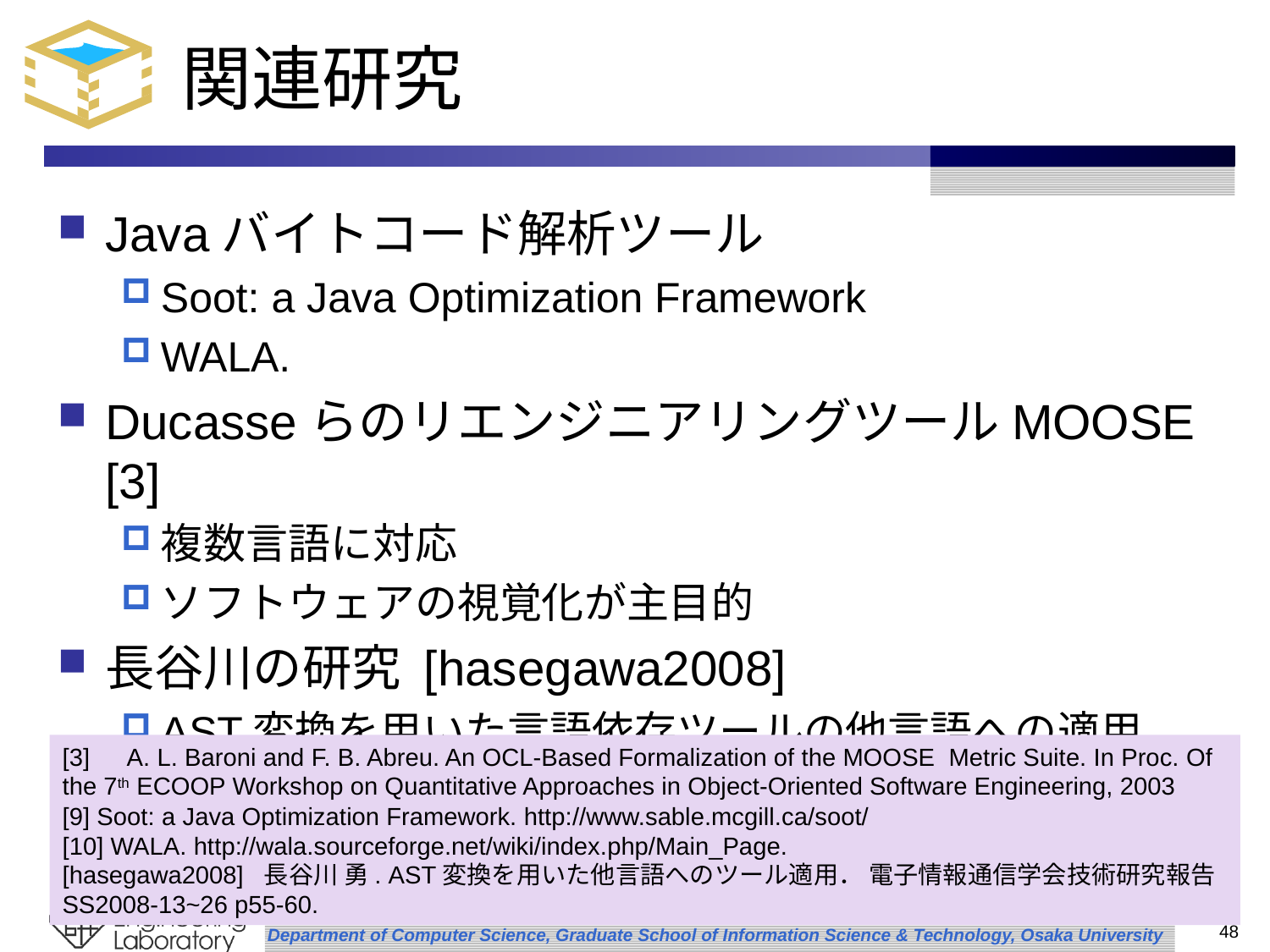

# 関連研究
Javaバイトコード解析ツール
Soot: a Java Optimization Framework
WALA.
DucasseらのリエンジニアリングツールMOOSE [3]
複数言語に対応
ソフトウェアの視覚化が主目的
長谷川の研究 [hasegawa2008]
AST変換を用いた言語依存ツールの他言語への適用

[3]　A. L. Baroni and F. B. Abreu. An OCL-Based Formalization of the MOOSE  Metric Suite. In Proc. Of the 7th ECOOP Workshop on Quantitative Approaches in Object-Oriented Software Engineering, 2003
[9] Soot: a Java Optimization Framework. http://www.sable.mcgill.ca/soot/
[10] WALA. http://wala.sourceforge.net/wiki/index.php/Main_Page.
[hasegawa2008]  長谷川 勇. AST変換を用いた他言語へのツール適用． 電子情報通信学会技術研究報告 SS2008-13~26 p55-60.
SES2008
2009/10/23
48